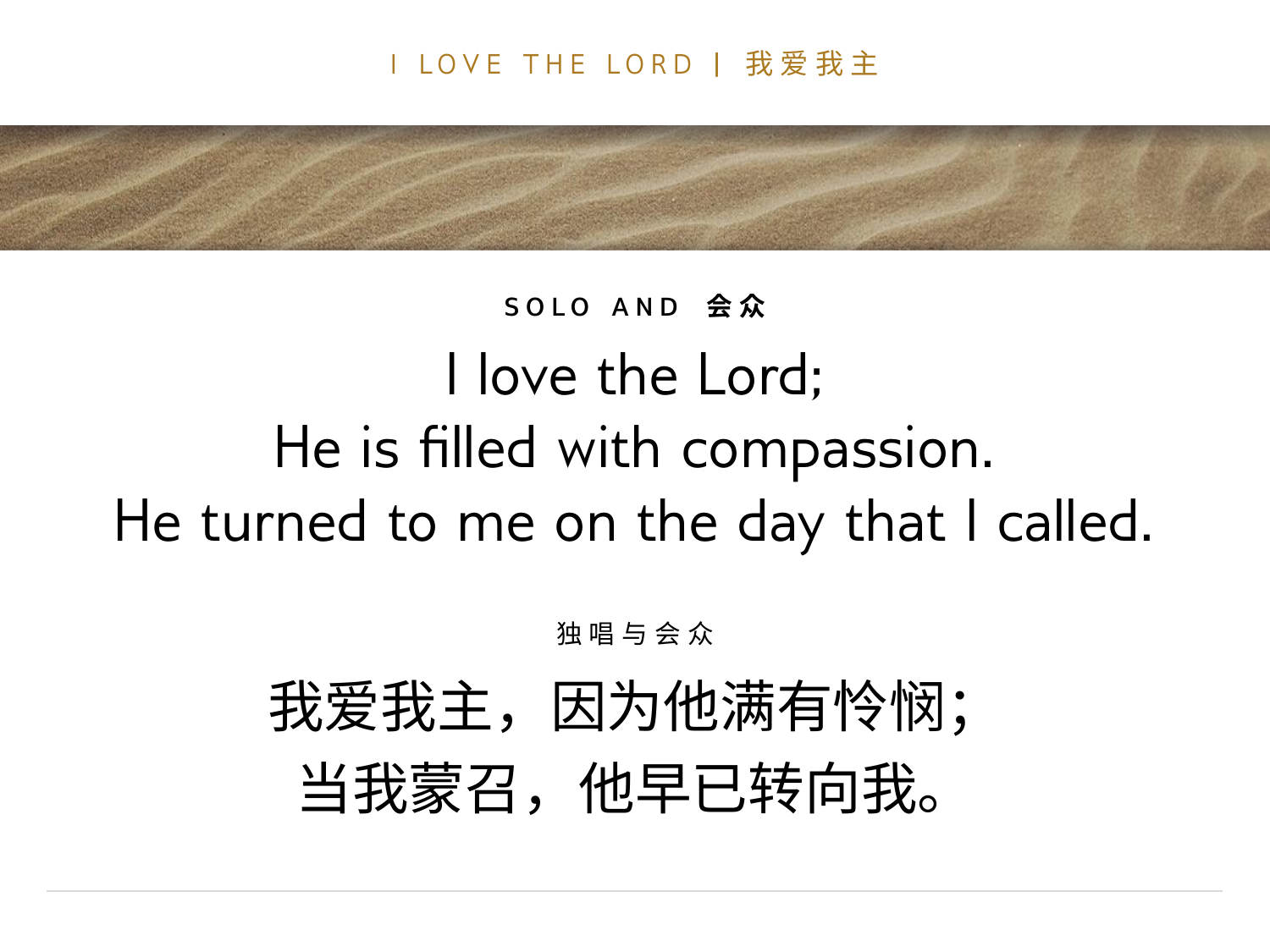

# I LOVE THE LORD | 我爱我主
SOLO AND 会众
I love the Lord;
He is filled with compassion.
He turned to me on the day that I called.
独唱与会众
我爱我主，因为他满有怜悯；
当我蒙召，他早已转向我。